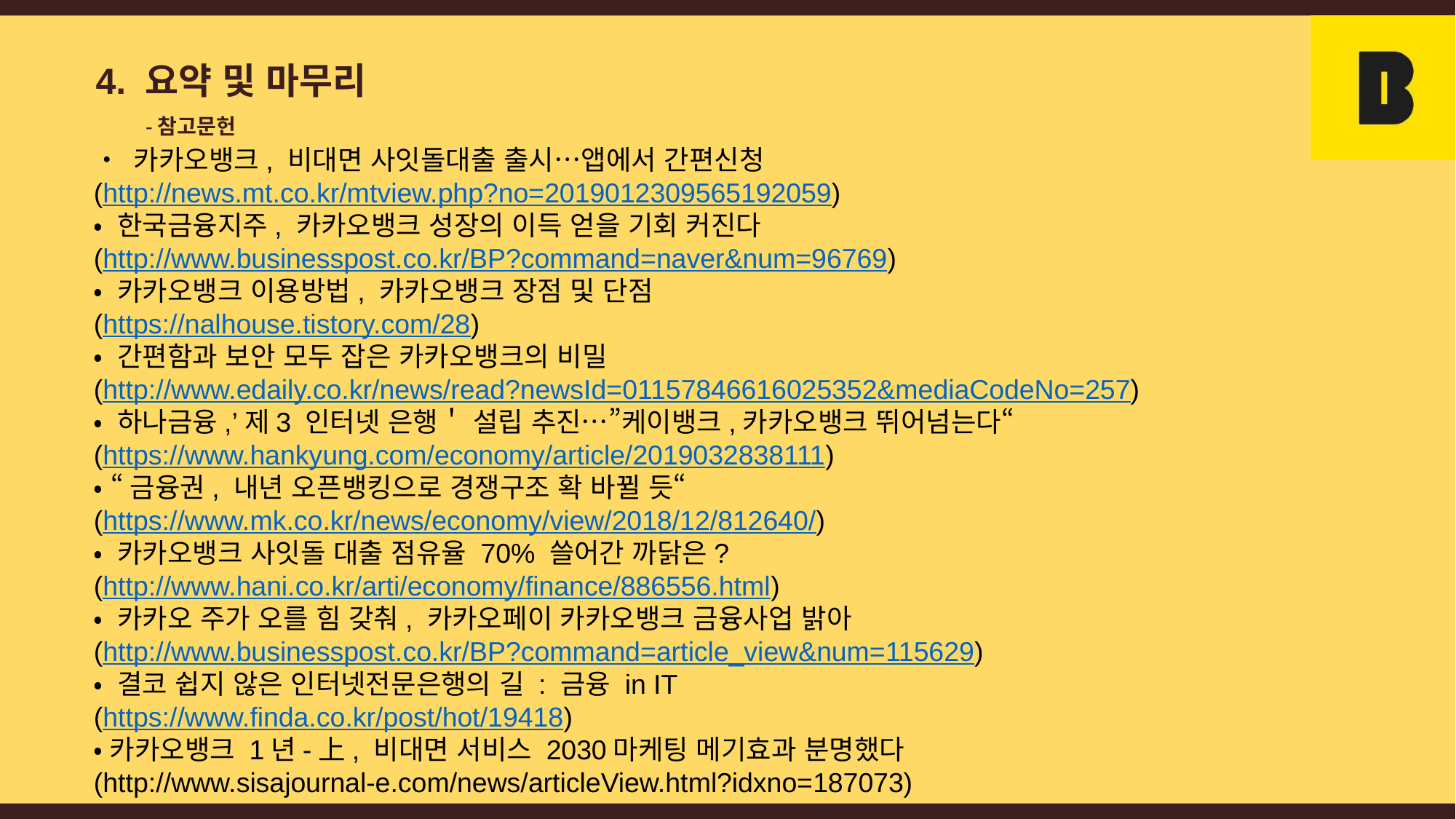

4. 요약 및 마무리
-참고문헌
• 카카오뱅크, 비대면 사잇돌대출 출시…앱에서 간편신청
(http://news.mt.co.kr/mtview.php?no=2019012309565192059)
• 한국금융지주, 카카오뱅크 성장의 이득 얻을 기회 커진다
(http://www.businesspost.co.kr/BP?command=naver&num=96769)
• 카카오뱅크 이용방법, 카카오뱅크 장점 및 단점
(https://nalhouse.tistory.com/28)
• 간편함과 보안 모두 잡은 카카오뱅크의 비밀
(http://www.edaily.co.kr/news/read?newsId=01157846616025352&mediaCodeNo=257)
• 하나금융,’제3 인터넷 은행＇ 설립 추진…”케이뱅크,카카오뱅크 뛰어넘는다“
(https://www.hankyung.com/economy/article/2019032838111)
• “금융권, 내년 오픈뱅킹으로 경쟁구조 확 바뀔 듯“
(https://www.mk.co.kr/news/economy/view/2018/12/812640/)
• 카카오뱅크 사잇돌 대출 점유율 70% 쓸어간 까닭은?
(http://www.hani.co.kr/arti/economy/finance/886556.html)
• 카카오 주가 오를 힘 갖춰, 카카오페이 카카오뱅크 금융사업 밝아
(http://www.businesspost.co.kr/BP?command=article_view&num=115629)
• 결코 쉽지 않은 인터넷전문은행의 길 : 금융 in IT
(https://www.finda.co.kr/post/hot/19418)
•카카오뱅크 1년-上, 비대면 서비스 2030마케팅 메기효과 분명했다
(http://www.sisajournal-e.com/news/articleView.html?idxno=187073)